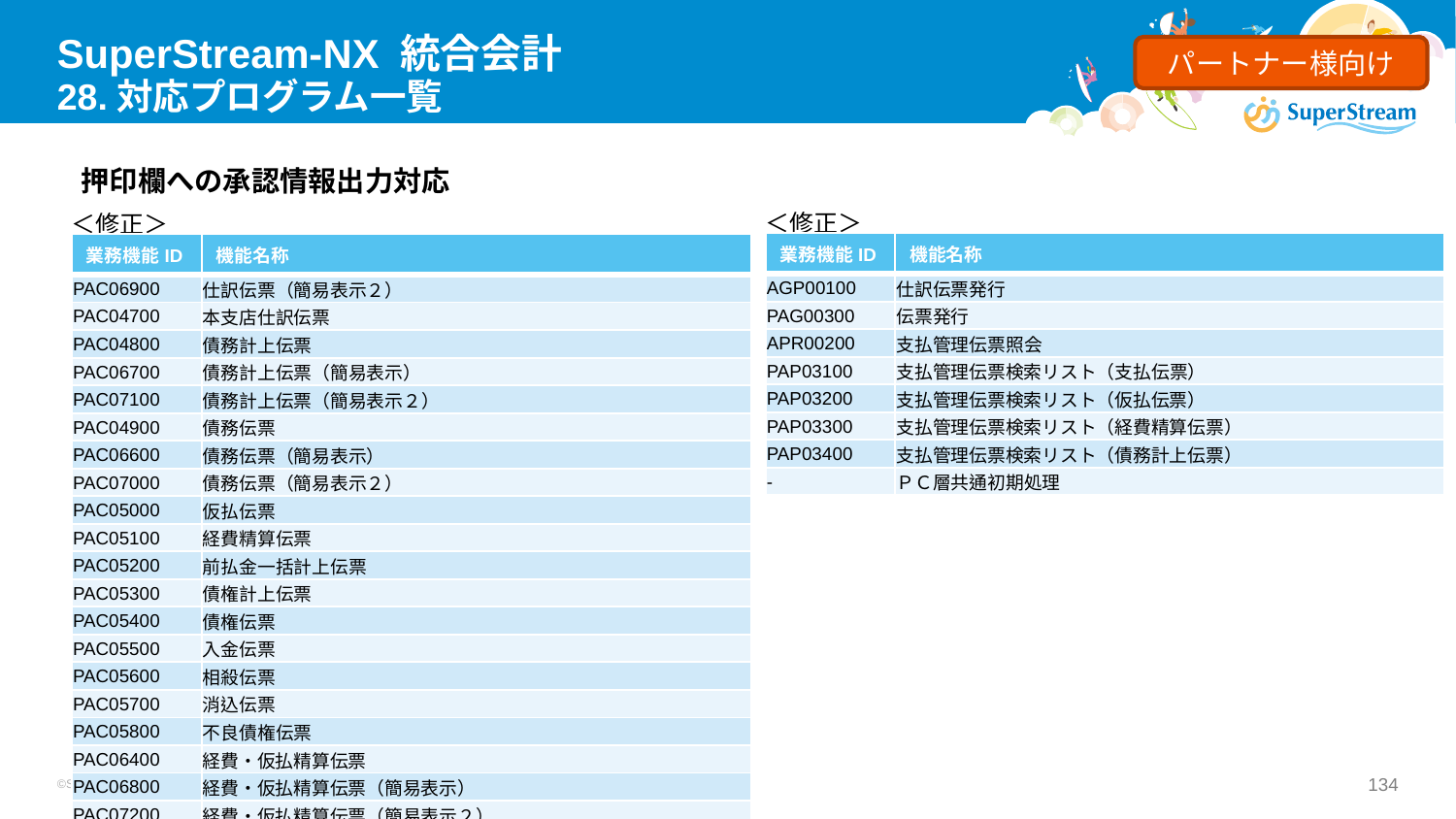

# SuperStream-NX 統合会計 28.対応プログラム一覧
パートナー様向け
押印欄への承認情報出力対応
＜修正＞
＜修正＞
| 業務機能ID | 機能名称 |
| --- | --- |
| AGP00100 | 仕訳伝票発行 |
| PAG00300 | 伝票発行 |
| APR00200 | 支払管理伝票照会 |
| PAP03100 | 支払管理伝票検索リスト（支払伝票） |
| PAP03200 | 支払管理伝票検索リスト（仮払伝票） |
| PAP03300 | 支払管理伝票検索リスト（経費精算伝票） |
| PAP03400 | 支払管理伝票検索リスト（債務計上伝票） |
| - | ＰＣ層共通初期処理 |
| 業務機能ID | 機能名称 |
| --- | --- |
| PAC06900 | 仕訳伝票（簡易表示２） |
| PAC04700 | 本支店仕訳伝票 |
| PAC04800 | 債務計上伝票 |
| PAC06700 | 債務計上伝票（簡易表示） |
| PAC07100 | 債務計上伝票（簡易表示２） |
| PAC04900 | 債務伝票 |
| PAC06600 | 債務伝票（簡易表示） |
| PAC07000 | 債務伝票（簡易表示２） |
| PAC05000 | 仮払伝票 |
| PAC05100 | 経費精算伝票 |
| PAC05200 | 前払金一括計上伝票 |
| PAC05300 | 債権計上伝票 |
| PAC05400 | 債権伝票 |
| PAC05500 | 入金伝票 |
| PAC05600 | 相殺伝票 |
| PAC05700 | 消込伝票 |
| PAC05800 | 不良債権伝票 |
| PAC06400 | 経費・仮払精算伝票 |
| PAC06800 | 経費・仮払精算伝票（簡易表示） |
| PAC07200 | 経費・仮払精算伝票（簡易表示２） |
©SuperStream Inc. All rights reserved.
134